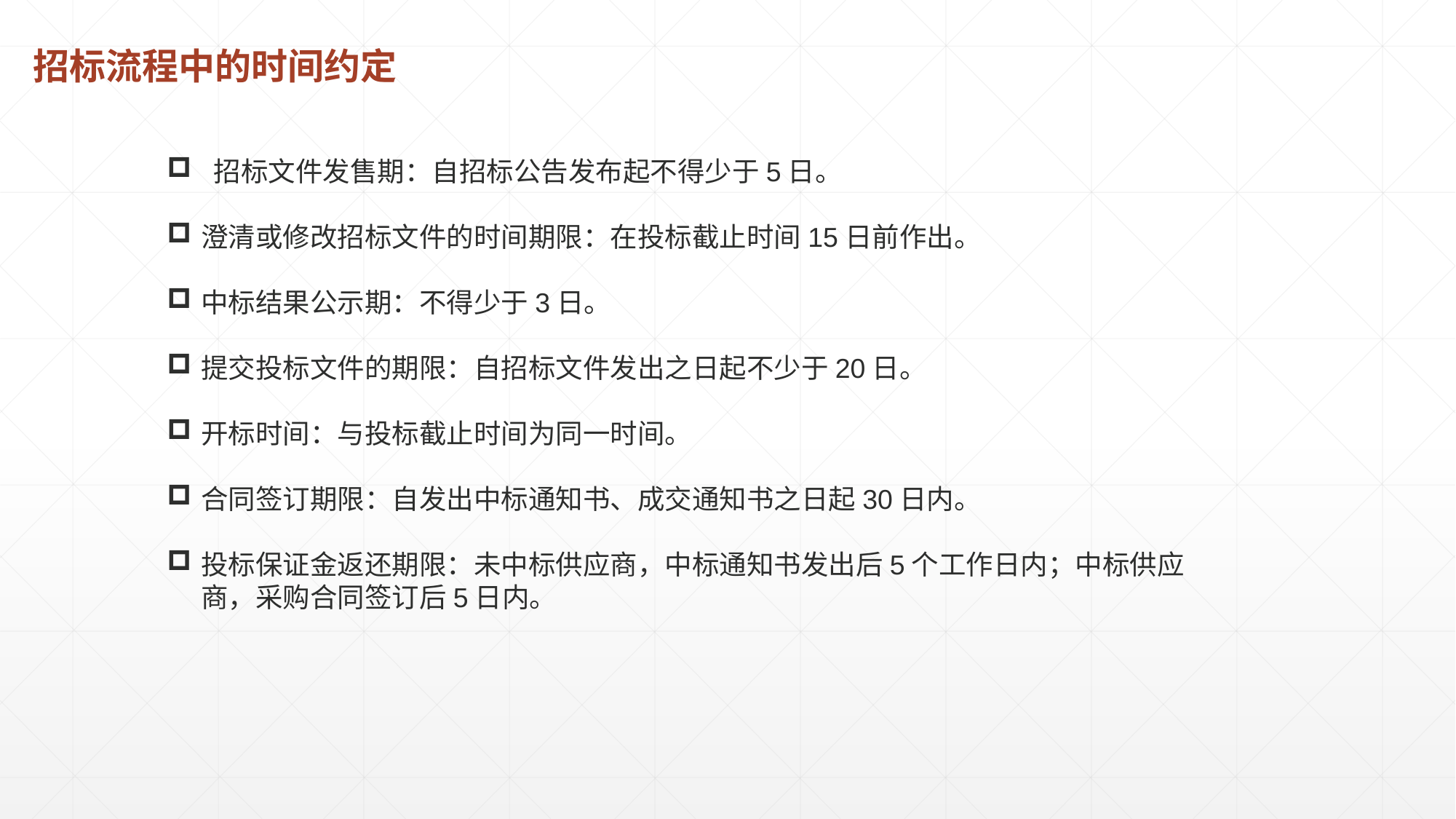

招标流程中的时间约定

 招标文件发售期：自招标公告发布起不得少于5日。

澄清或修改招标文件的时间期限：在投标截止时间15日前作出。

中标结果公示期：不得少于3日。

提交投标文件的期限：自招标文件发出之日起不少于20日。

开标时间：与投标截止时间为同一时间。

合同签订期限：自发出中标通知书、成交通知书之日起30日内。

投标保证金返还期限：未中标供应商，中标通知书发出后5个工作日内；中标供应商，采购合同签订后5日内。